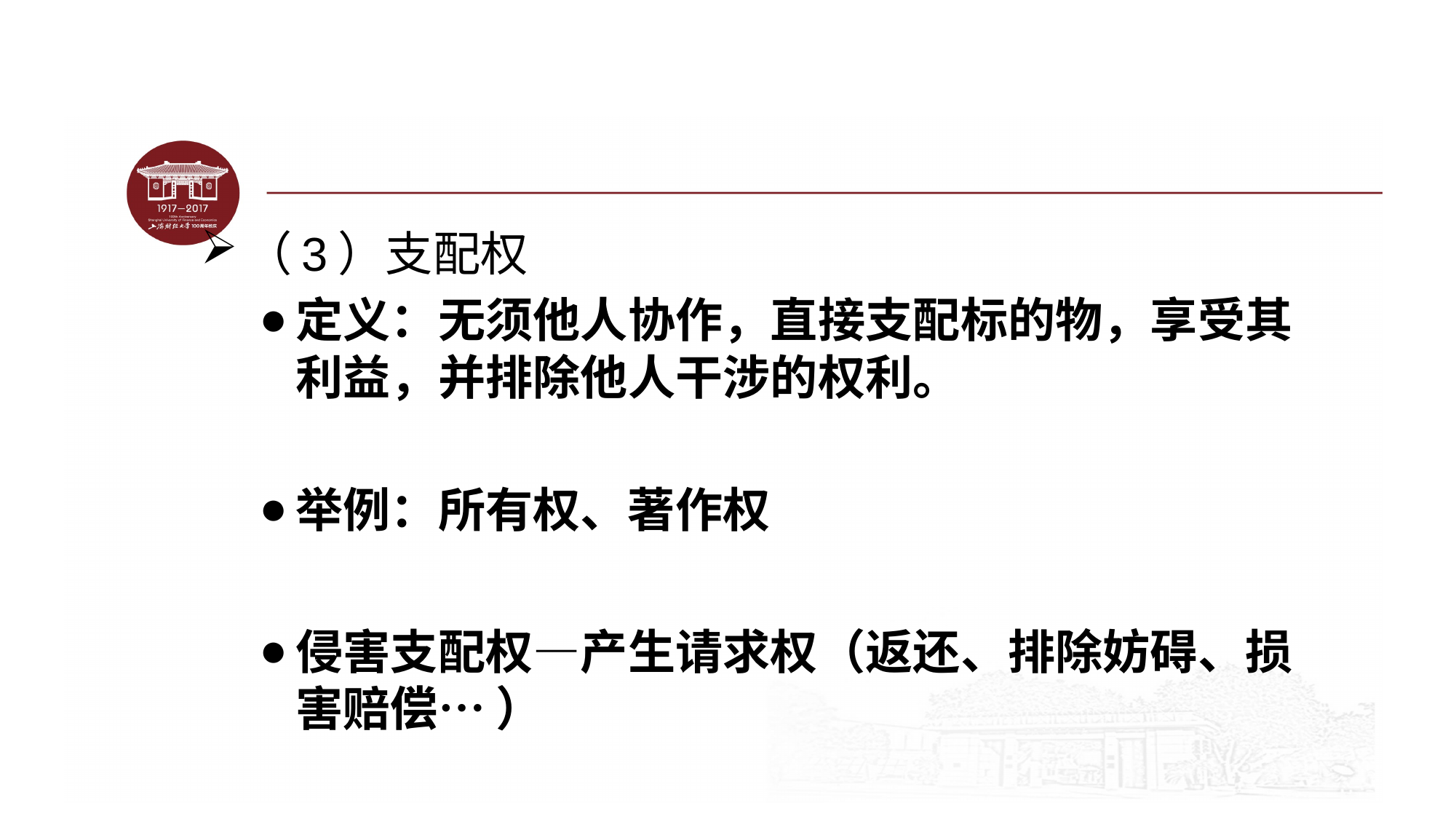

#
（3）支配权
定义：无须他人协作，直接支配标的物，享受其利益，并排除他人干涉的权利。

举例：所有权、著作权

侵害支配权—产生请求权（返还、排除妨碍、损害赔偿… ）